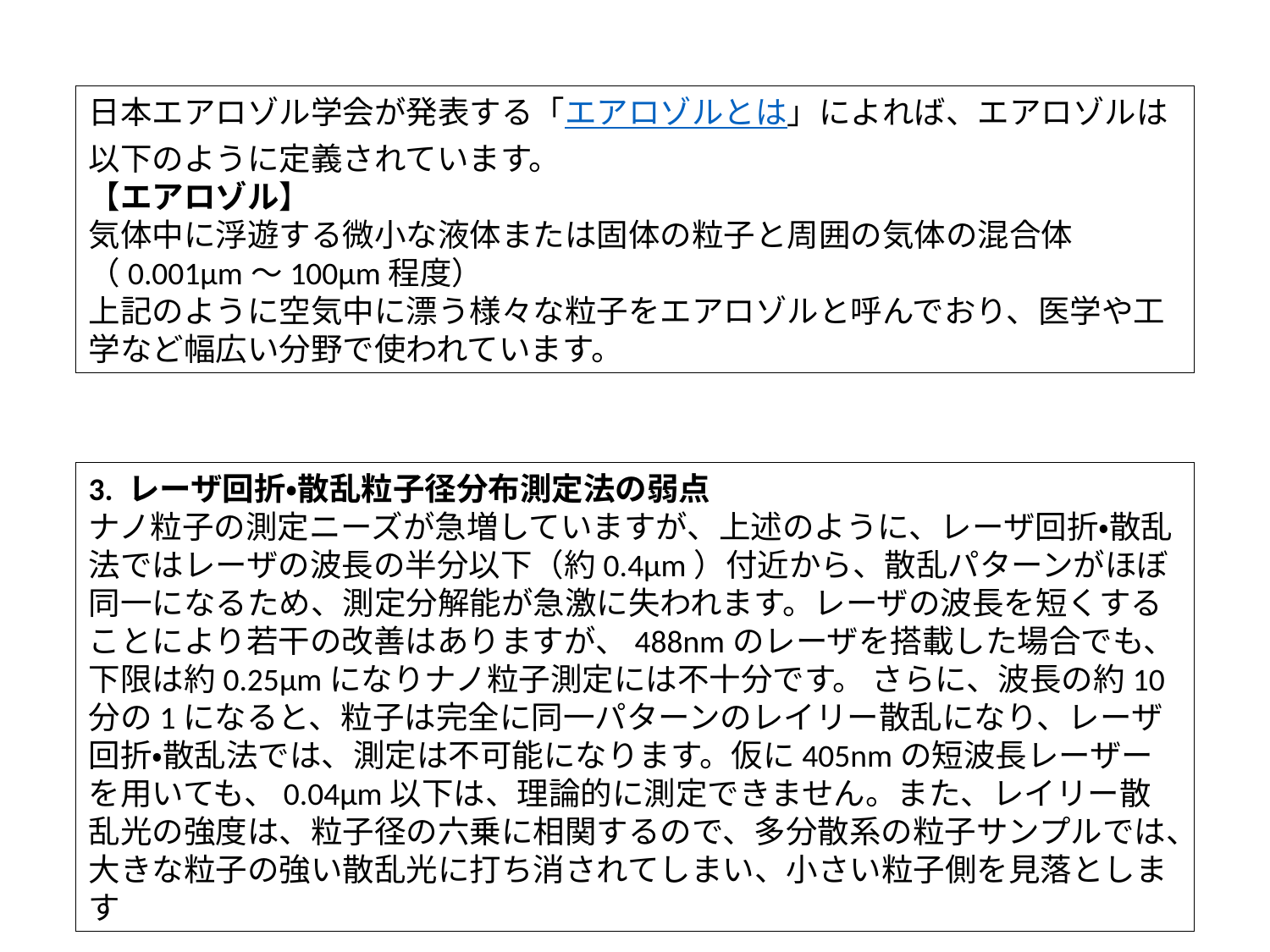

日本エアロゾル学会が発表する「エアロゾルとは」によれば、エアロゾルは以下のように定義されています。
【エアロゾル】
気体中に浮遊する微小な液体または固体の粒子と周囲の気体の混合体（0.001μm〜100μm程度）
上記のように空気中に漂う様々な粒子をエアロゾルと呼んでおり、医学や工学など幅広い分野で使われています。
3. レーザ回折・散乱粒子径分布測定法の弱点
ナノ粒子の測定ニーズが急増していますが、上述のように、レーザ回折・散乱法ではレーザの波長の半分以下（約0.4μm）付近から、散乱パターンがほぼ同一になるため、測定分解能が急激に失われます。レーザの波長を短くすることにより若干の改善はありますが、488nmのレーザを搭載した場合でも、下限は約0.25μmになりナノ粒子測定には不十分です。 さらに、波長の約10分の1になると、粒子は完全に同一パターンのレイリー散乱になり、レーザ回折・散乱法では、測定は不可能になります。仮に405nmの短波長レーザーを用いても、0.04μm以下は、理論的に測定できません。また、レイリー散乱光の強度は、粒子径の六乗に相関するので、多分散系の粒子サンプルでは、大きな粒子の強い散乱光に打ち消されてしまい、小さい粒子側を見落とします